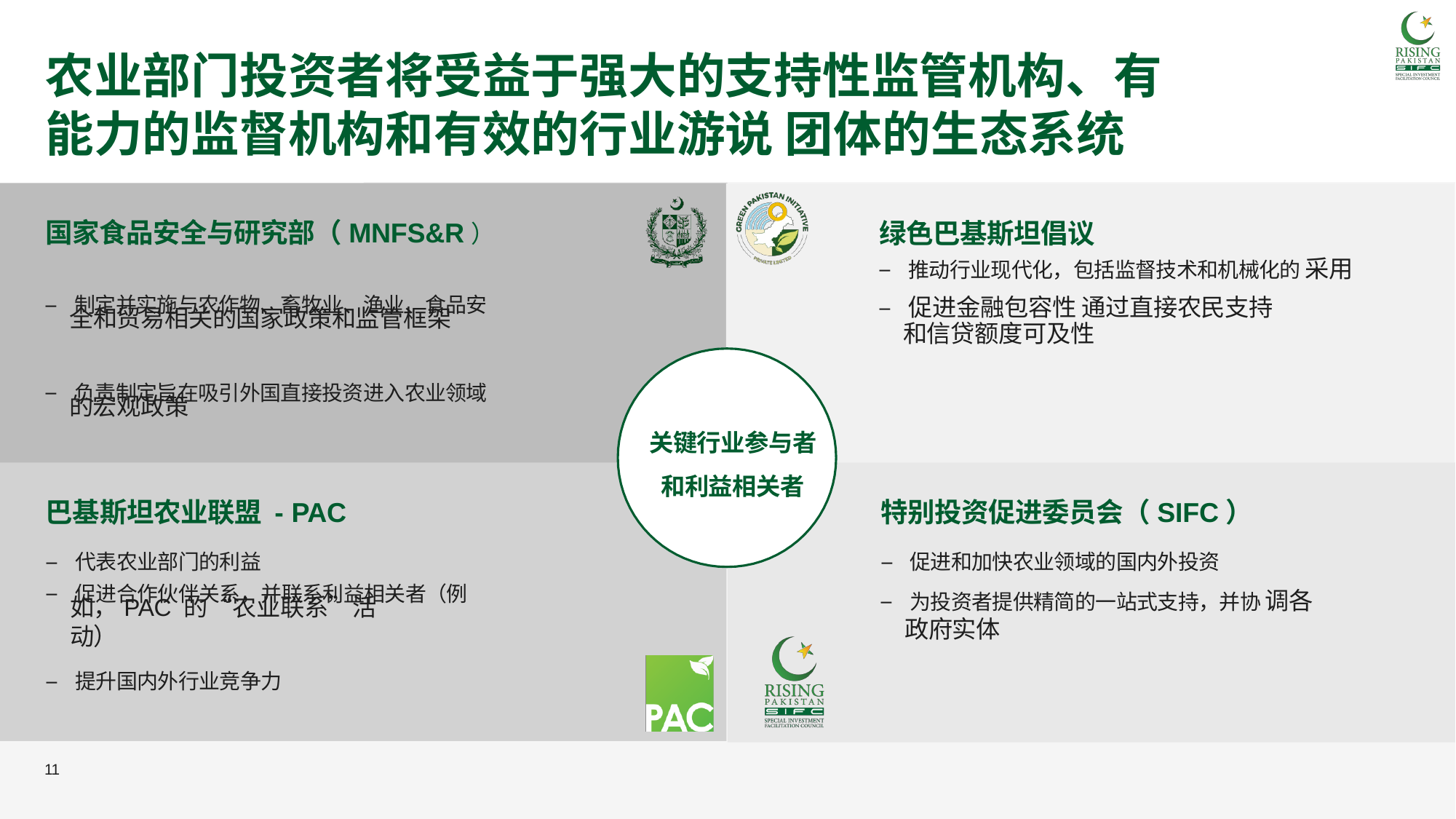

农业部门投资者将受益于强大的支持性监管机构、有能力的监督机构和有效的行业游说 团体的生态系统
11

国家食品安全与研究部（MNFS&R）
绿色巴基斯坦倡议
–  推动行业现代化，包括监督技术和机械化的 采用
–  促进金融包容性 通过直接农民支持和信贷额度可及性
–  制定并实施与农作物、畜牧业、渔业、食品安
全和贸易相关的国家政策和监管框架

–  负责制定旨在吸引外国直接投资进入农业领域
的宏观政策
关键行业参与者和利益相关者

巴基斯坦农业联盟 - PAC
–  代表农业部门的利益
特别投资促进委员会（SIFC）
–  促进和加快农业领域的国内外投资
–  促进合作伙伴关系，并联系利益相关者（例
如，PAC 的“农业联系”活动）
–  为投资者提供精简的一站式支持，并协 调各政府实体

–  提升国内外行业竞争力

11